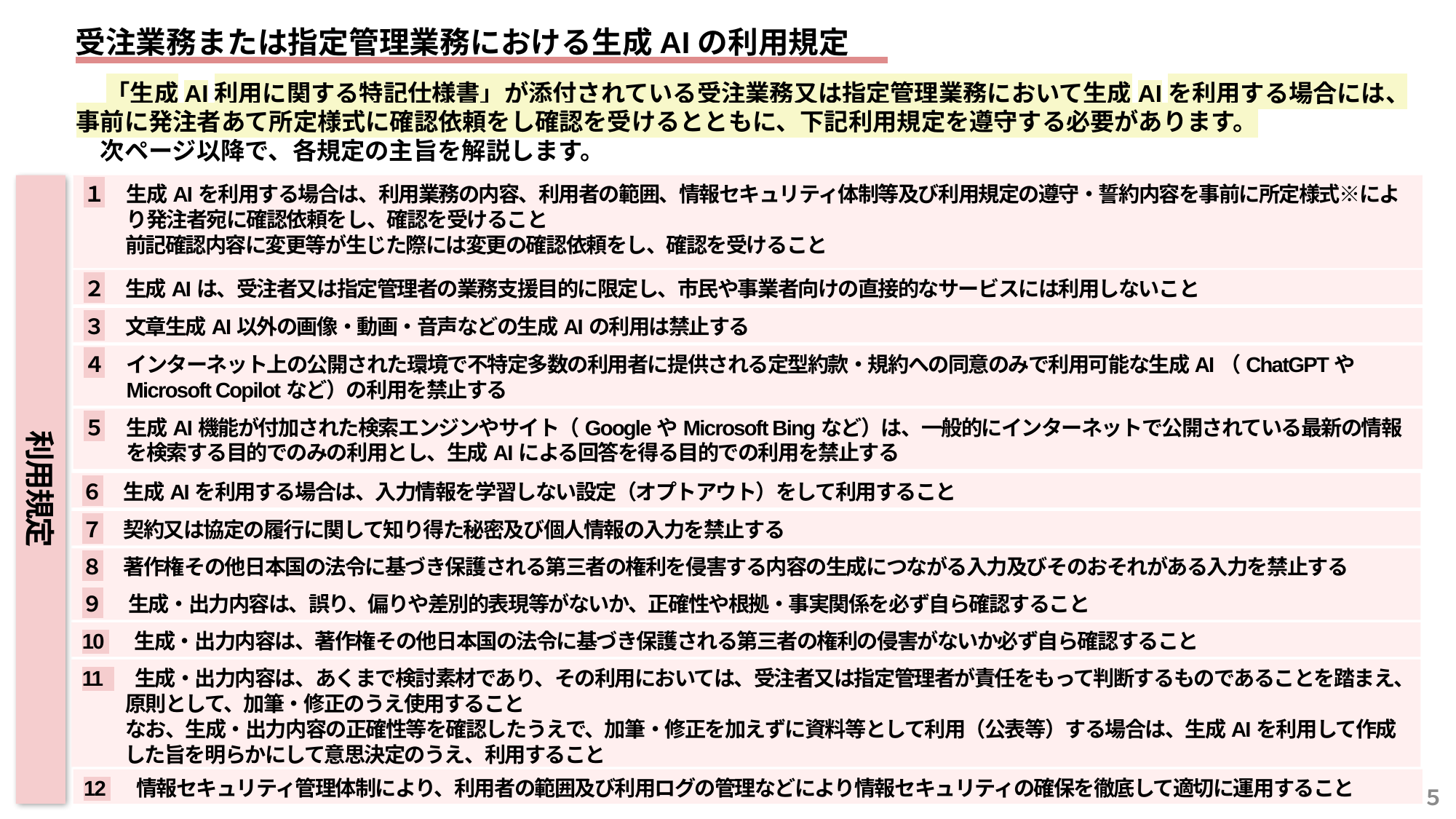

受注業務または指定管理業務における生成AIの利用規定
　 「生成AI利用に関する特記仕様書」が添付されている受注業務又は指定管理業務において生成AIを利用する場合には、事前に発注者あて所定様式に確認依頼をし確認を受けるとともに、下記利用規定を遵守する必要があります。
　次ページ以降で、各規定の主旨を解説します。
利用規定
１　生成AIを利用する場合は、利用業務の内容、利用者の範囲、情報セキュリティ体制等及び利用規定の遵守・誓約内容を事前に所定様式※により発注者宛に確認依頼をし、確認を受けること
　　前記確認内容に変更等が生じた際には変更の確認依頼をし、確認を受けること

２　生成AIは、受注者又は指定管理者の業務支援目的に限定し、市民や事業者向けの直接的なサービスには利用しないこと
３　文章生成AI以外の画像・動画・音声などの生成AIの利用は禁止する

４　インターネット上の公開された環境で不特定多数の利用者に提供される定型約款・規約への同意のみで利用可能な生成AI（ChatGPTやMicrosoft Copilotなど）の利用を禁止する
５　生成AI機能が付加された検索エンジンやサイト（GoogleやMicrosoft Bingなど）は、一般的にインターネットで公開されている最新の情報を検索する目的でのみの利用とし、生成AIによる回答を得る目的での利用を禁止する
６　生成AIを利用する場合は、入力情報を学習しない設定（オプトアウト）をして利用すること
７　契約又は協定の履行に関して知り得た秘密及び個人情報の入力を禁止する
８　著作権その他日本国の法令に基づき保護される第三者の権利を侵害する内容の生成につながる入力及びそのおそれがある入力を禁止する

９ 　生成・出力内容は、誤り、偏りや差別的表現等がないか、正確性や根拠・事実関係を必ず自ら確認すること

10 　生成・出力内容は、著作権その他日本国の法令に基づき保護される第三者の権利の侵害がないか必ず自ら確認すること

11     生成・出力内容は、あくまで検討素材であり、その利用においては、受注者又は指定管理者が責任をもって判断するものであることを踏まえ、原則として、加筆・修正のうえ使用すること
なお、生成・出力内容の正確性等を確認したうえで、加筆・修正を加えずに資料等として利用（公表等）する場合は、生成AIを利用して作成した旨を明らかにして意思決定のうえ、利用すること

12 　情報セキュリティ管理体制により、利用者の範囲及び利用ログの管理などにより情報セキュリティの確保を徹底して適切に運用すること
５